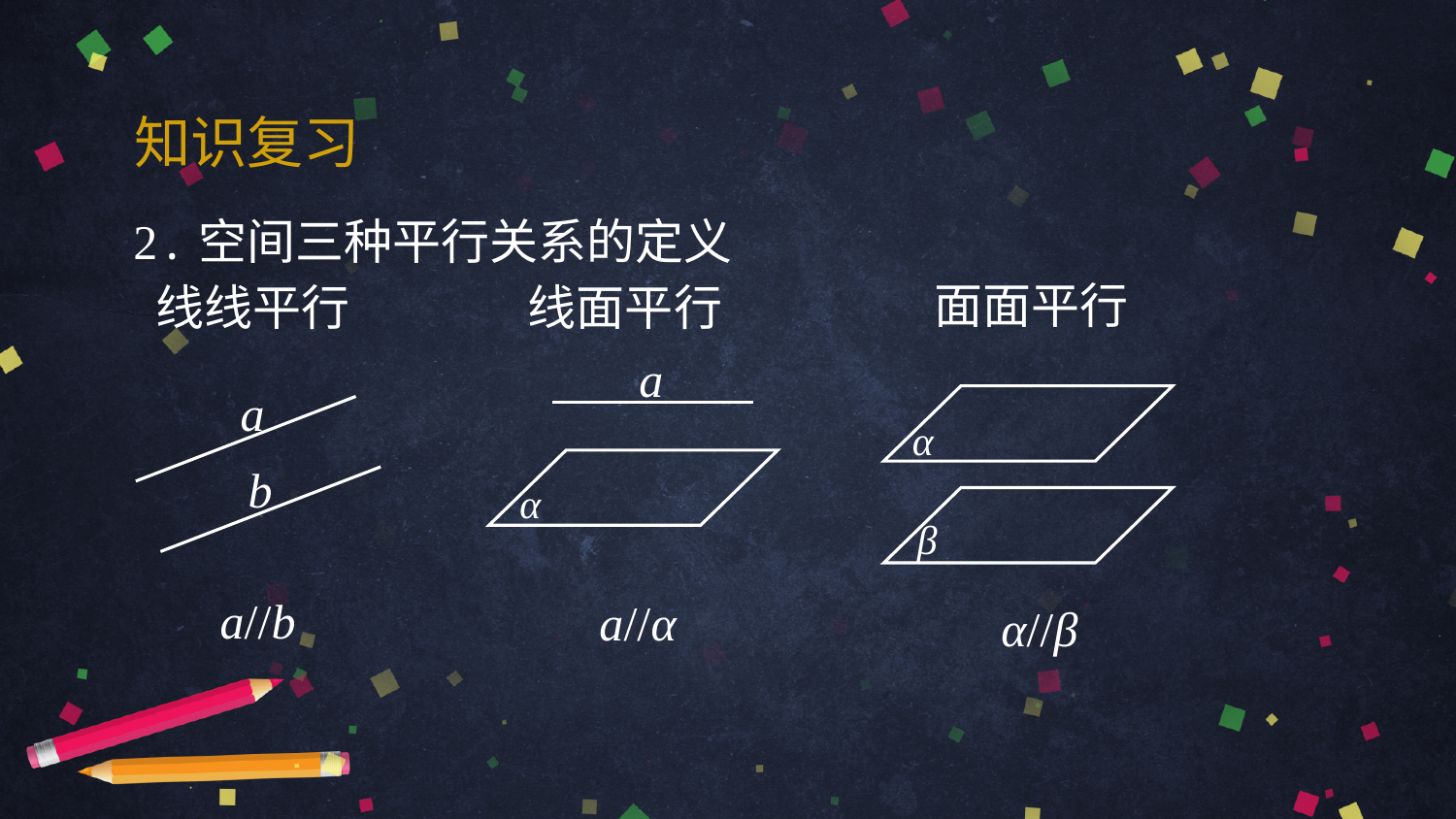

知识复习
2.空间三种平行关系的定义

面面平行

α

β
α//β
线线平行
a
b
a//b
线面平行
a

α
a//α